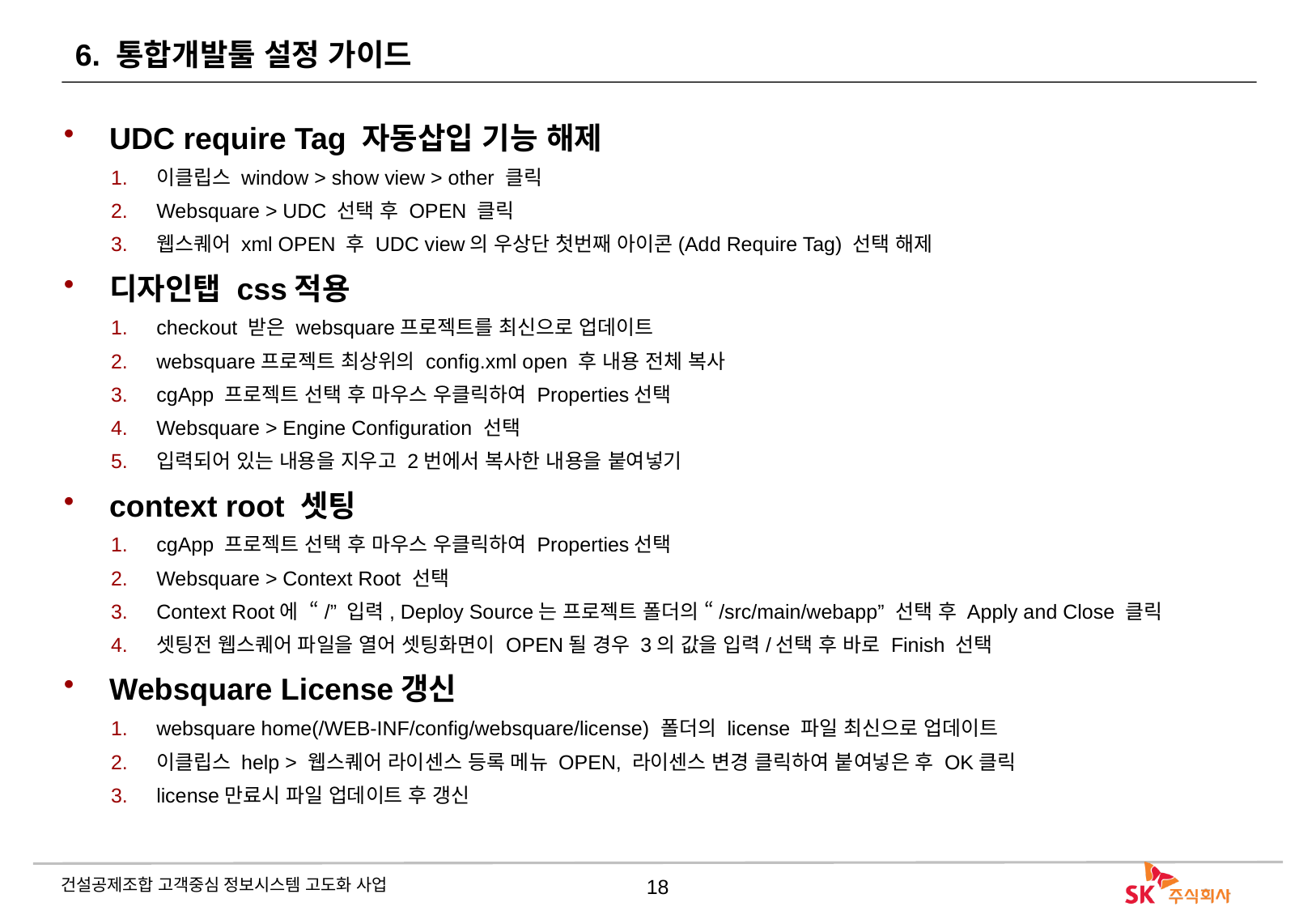

# 6. 통합개발툴 설정 가이드
UDC require Tag 자동삽입 기능 해제
이클립스 window > show view > other 클릭
Websquare > UDC 선택 후 OPEN 클릭
웹스퀘어 xml OPEN 후 UDC view의 우상단 첫번째 아이콘(Add Require Tag) 선택 해제
디자인탭 css적용
checkout 받은 websquare프로젝트를 최신으로 업데이트
websquare프로젝트 최상위의 config.xml open 후 내용 전체 복사
cgApp 프로젝트 선택 후 마우스 우클릭하여 Properties선택
Websquare > Engine Configuration 선택
입력되어 있는 내용을 지우고 2번에서 복사한 내용을 붙여넣기
context root 셋팅
cgApp 프로젝트 선택 후 마우스 우클릭하여 Properties선택
Websquare > Context Root 선택
Context Root에  “/” 입력, Deploy Source는 프로젝트 폴더의 “/src/main/webapp” 선택 후 Apply and Close 클릭
셋팅전 웹스퀘어 파일을 열어 셋팅화면이 OPEN될 경우 3의 값을 입력/선택 후 바로 Finish 선택
Websquare License갱신
websquare home(/WEB-INF/config/websquare/license) 폴더의 license 파일 최신으로 업데이트
이클립스 help > 웹스퀘어 라이센스 등록 메뉴 OPEN, 라이센스 변경 클릭하여 붙여넣은 후 OK클릭
license만료시 파일 업데이트 후 갱신